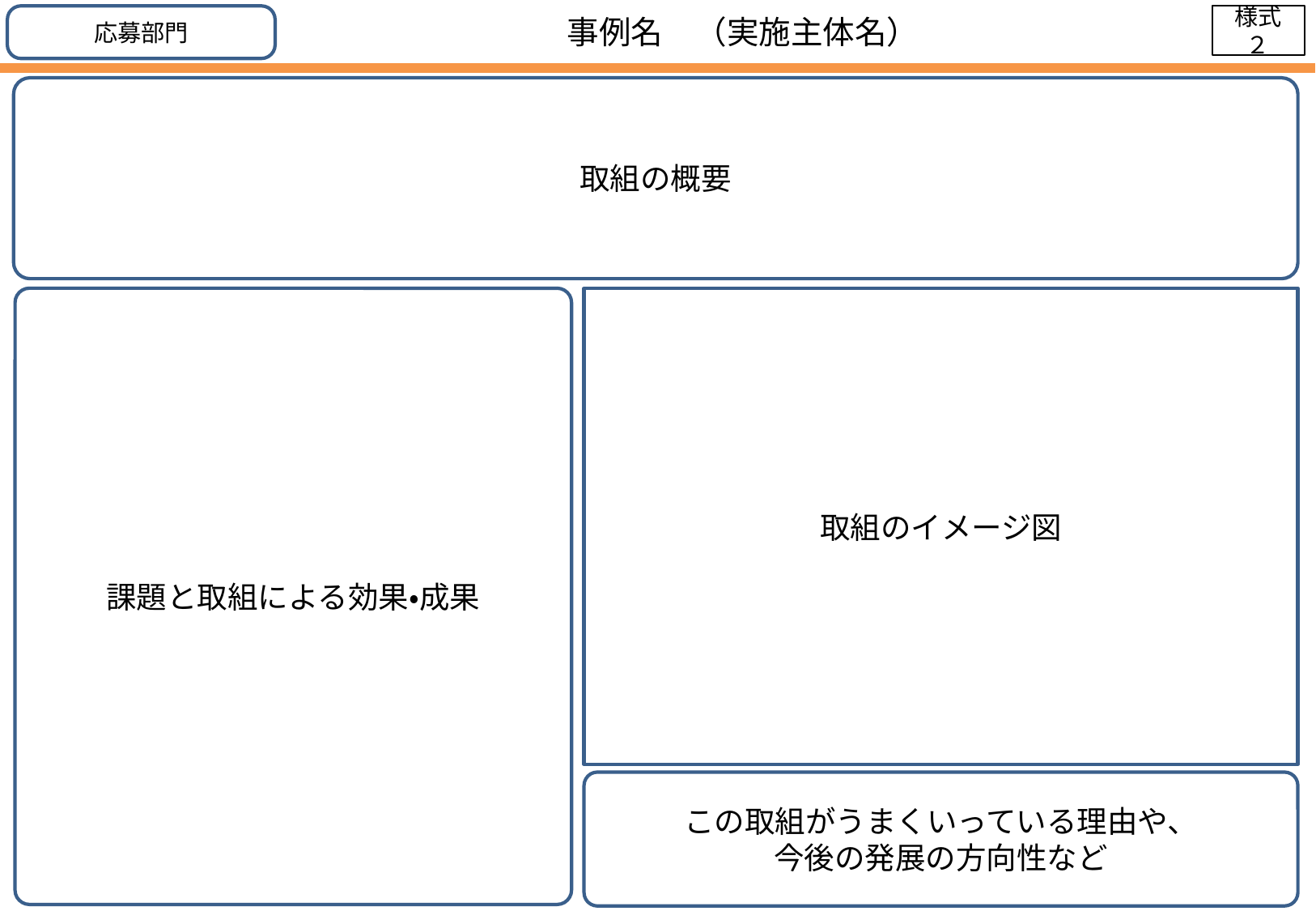

応募部門
# 事例名　（実施主体名）
様式２
取組の概要
課題と取組による効果・成果
取組のイメージ図
この取組がうまくいっている理由や、
今後の発展の方向性など